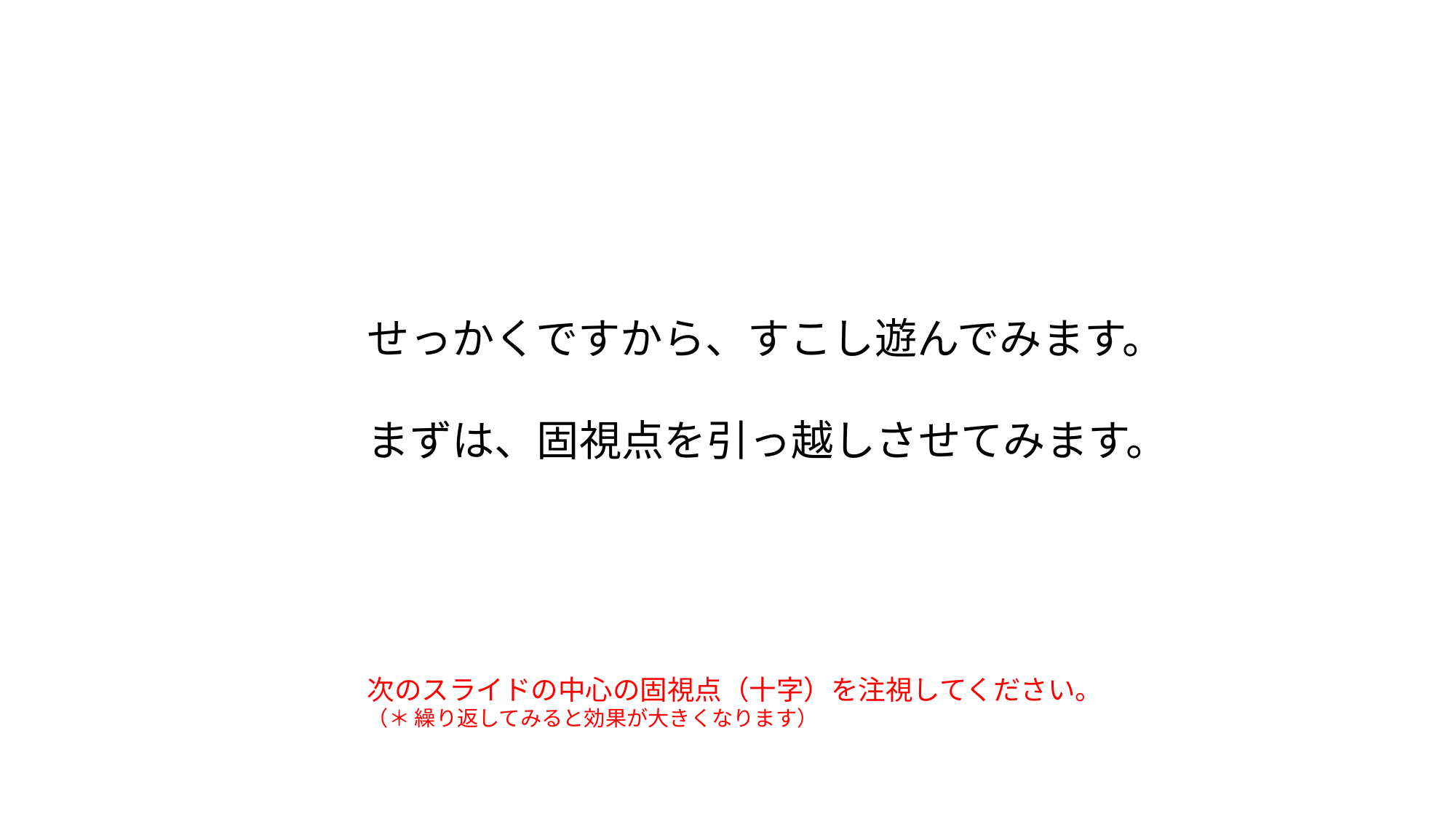

せっかくですから、すこし遊んでみます。

まずは、固視点を引っ越しさせてみます。
次のスライドの中心の固視点（十字）を注視してください。
（＊ 繰り返してみると効果が大きくなります）